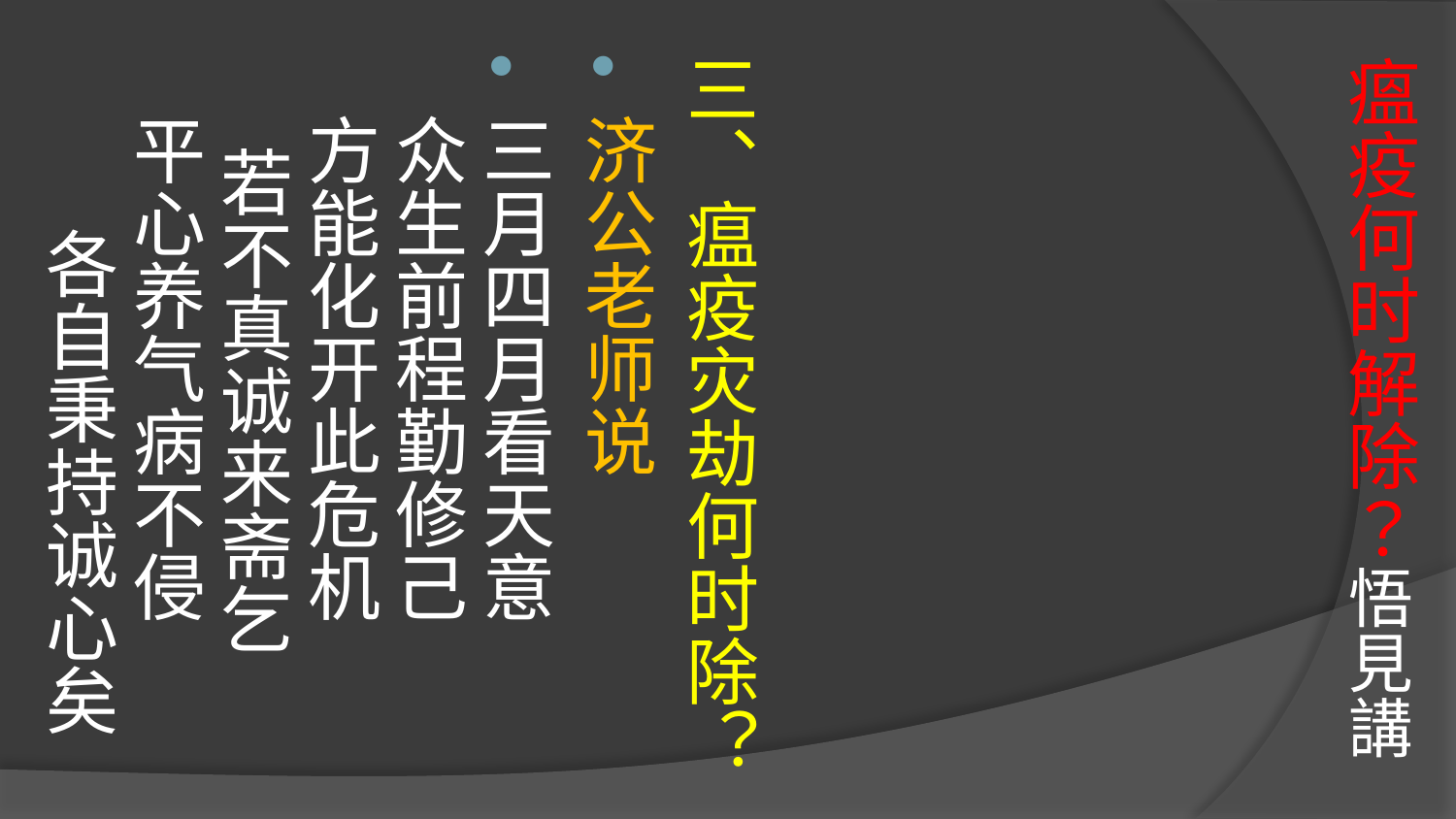

# 瘟疫何时解除？悟見講
三、瘟疫灾劫何时除？
济公老师说
三月四月看天意           众生前程勤修己
方能化开此危机             若不真诚来斋乞
平心养气病不侵                  各自秉持诚心矣